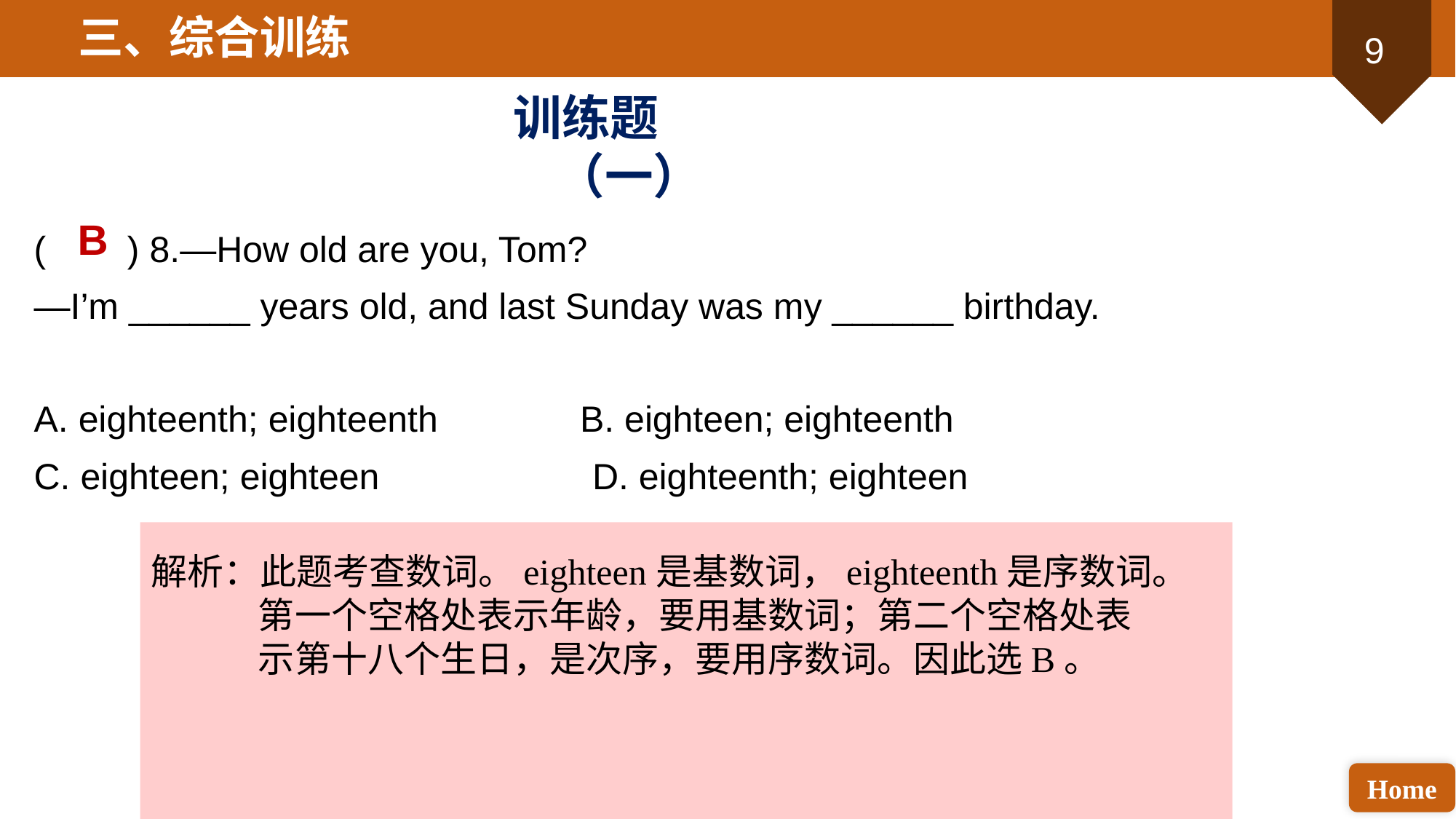

三、综合训练
训练题（一）
B
(        ) 8.—How old are you, Tom?
—I’m ______ years old, and last Sunday was my ______ birthday.

A. eighteenth; eighteenth              B. eighteen; eighteenth
C. eighteen; eighteen                     D. eighteenth; eighteen

解析：此题考查数词。eighteen是基数词，eighteenth是序数词。第一个空格处表示年龄，要用基数词；第二个空格处表示第十八个生日，是次序，要用序数词。因此选B。